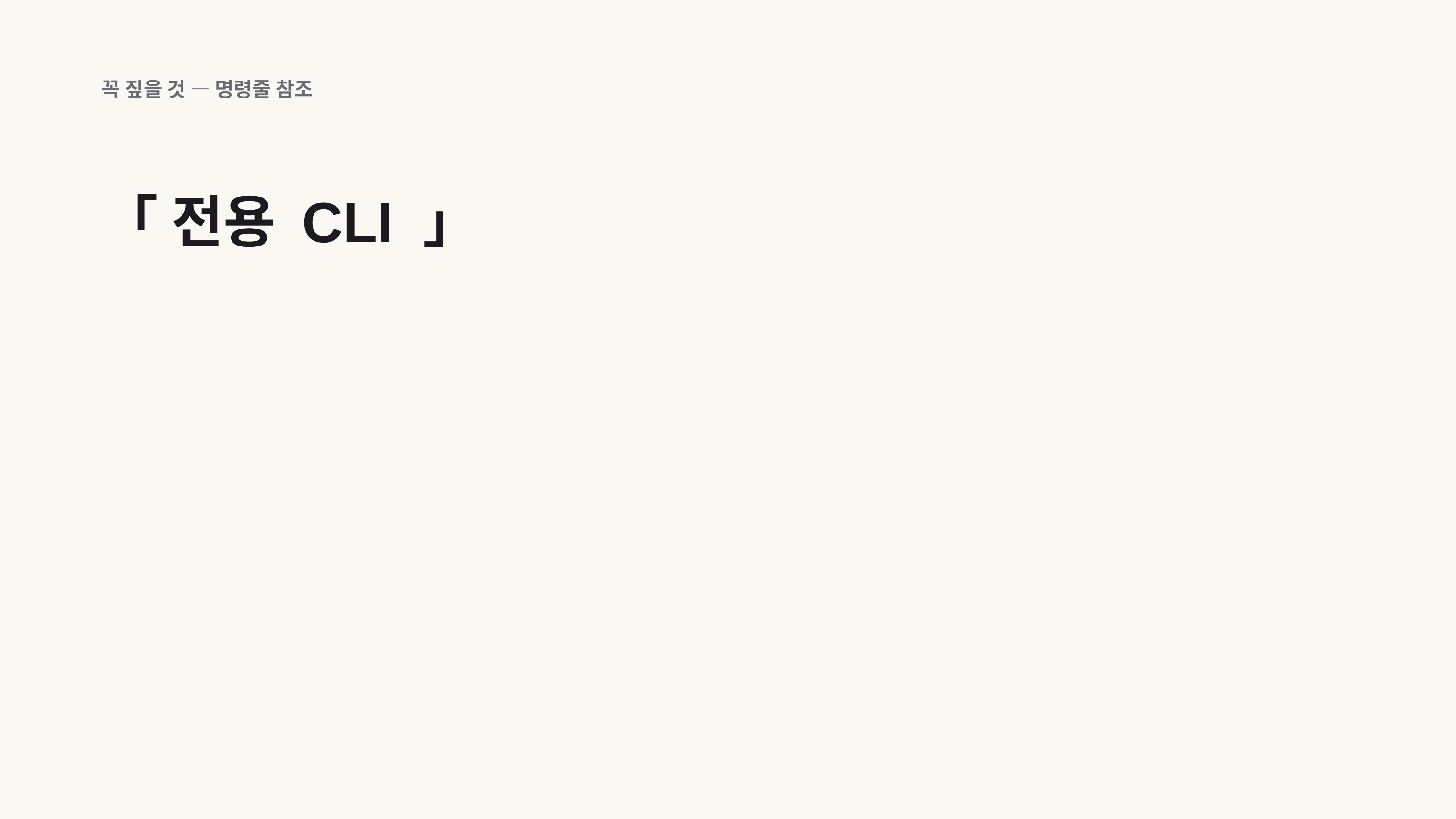

꼭 짚을 것 — 명령줄 참조
「 전용 CLI 」